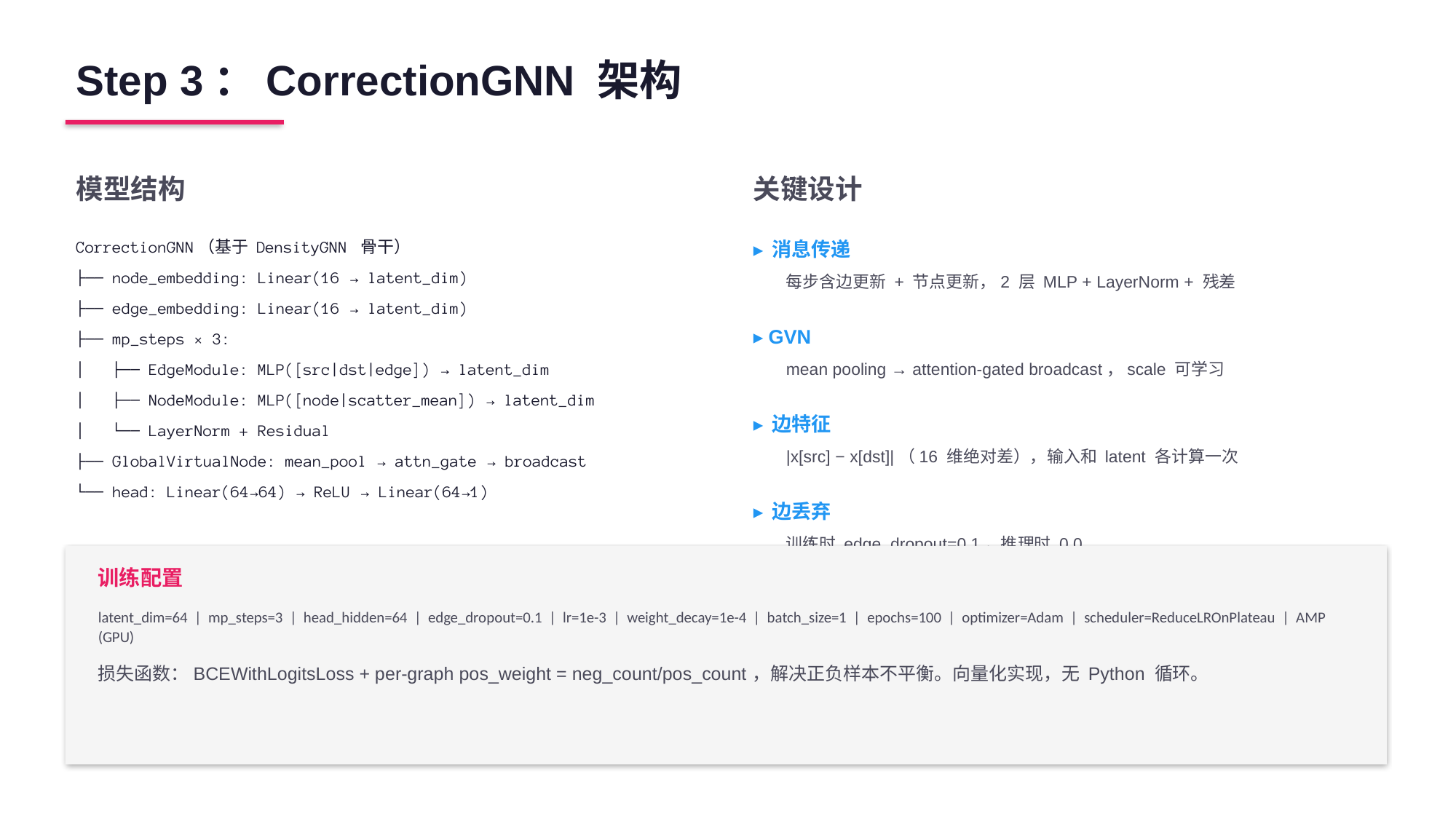

Step 3：CorrectionGNN 架构

模型结构
关键设计
CorrectionGNN（基于 DensityGNN 骨干）
▸ 消息传递
├── node_embedding: Linear(16 → latent_dim)
每步含边更新 + 节点更新，2 层 MLP + LayerNorm + 残差
├── edge_embedding: Linear(16 → latent_dim)
▸ GVN
├── mp_steps × 3:
│   ├── EdgeModule: MLP([src|dst|edge]) → latent_dim
mean pooling → attention-gated broadcast，scale 可学习
│   ├── NodeModule: MLP([node|scatter_mean]) → latent_dim
▸ 边特征
│   └── LayerNorm + Residual
|x[src] − x[dst]|（16 维绝对差），输入和 latent 各计算一次
├── GlobalVirtualNode: mean_pool → attn_gate → broadcast
└── head: Linear(64→64) → ReLU → Linear(64→1)
▸ 边丢弃
训练时 edge_dropout=0.1，推理时 0.0

训练配置
▸ 输出头
latent_dim=64  |  mp_steps=3  |  head_hidden=64  |  edge_dropout=0.1  |  lr=1e-3  |  weight_decay=1e-4  |  batch_size=1  |  epochs=100  |  optimizer=Adam  |  scheduler=ReduceLROnPlateau  |  AMP (GPU)
单 logit → BCEWithLogitsLoss 训练
损失函数：BCEWithLogitsLoss + per-graph pos_weight = neg_count/pos_count，解决正负样本不平衡。向量化实现，无 Python 循环。